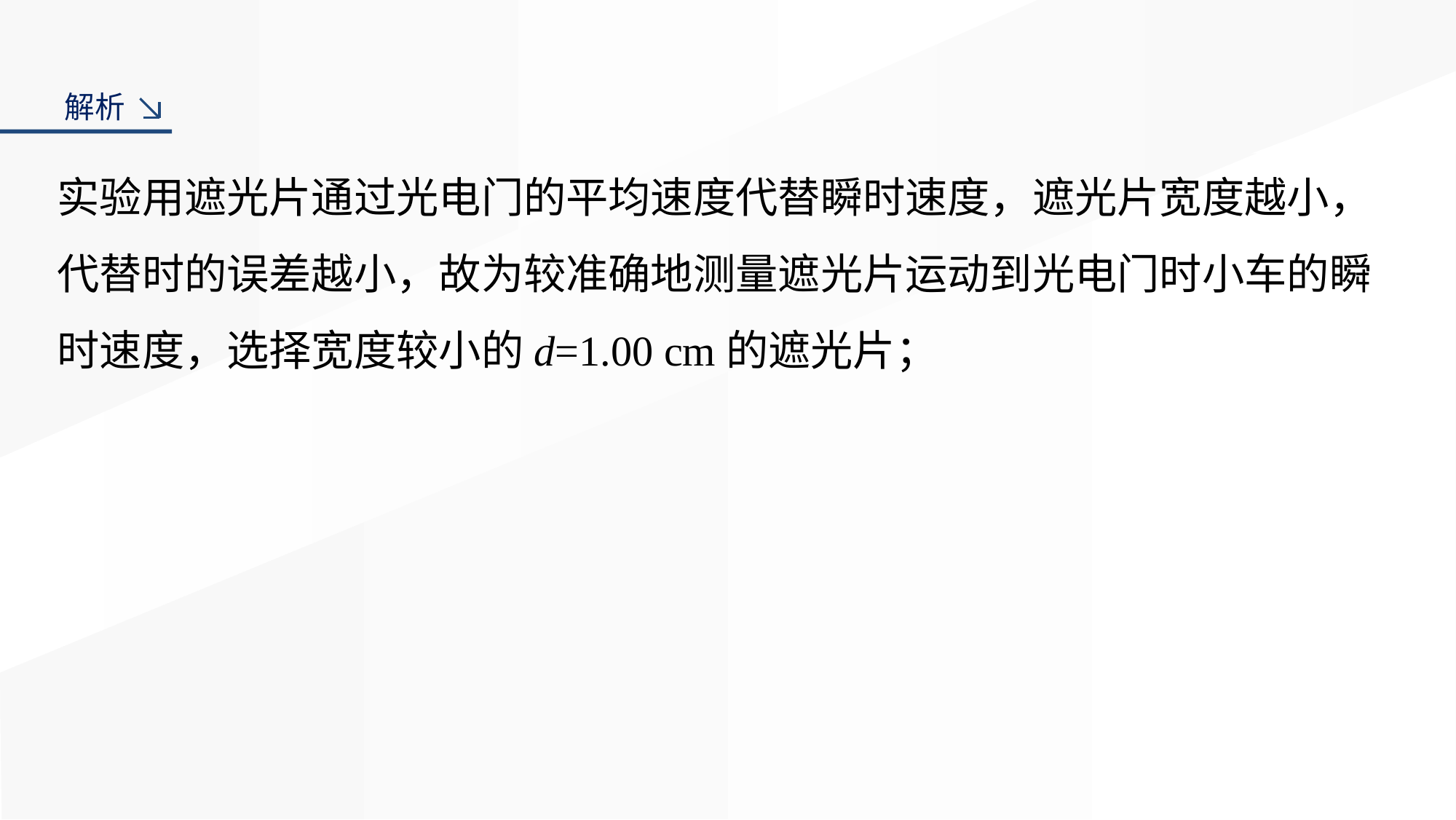

解析

实验用遮光片通过光电门的平均速度代替瞬时速度，遮光片宽度越小，代替时的误差越小，故为较准确地测量遮光片运动到光电门时小车的瞬时速度，选择宽度较小的d=1.00 cm的遮光片；